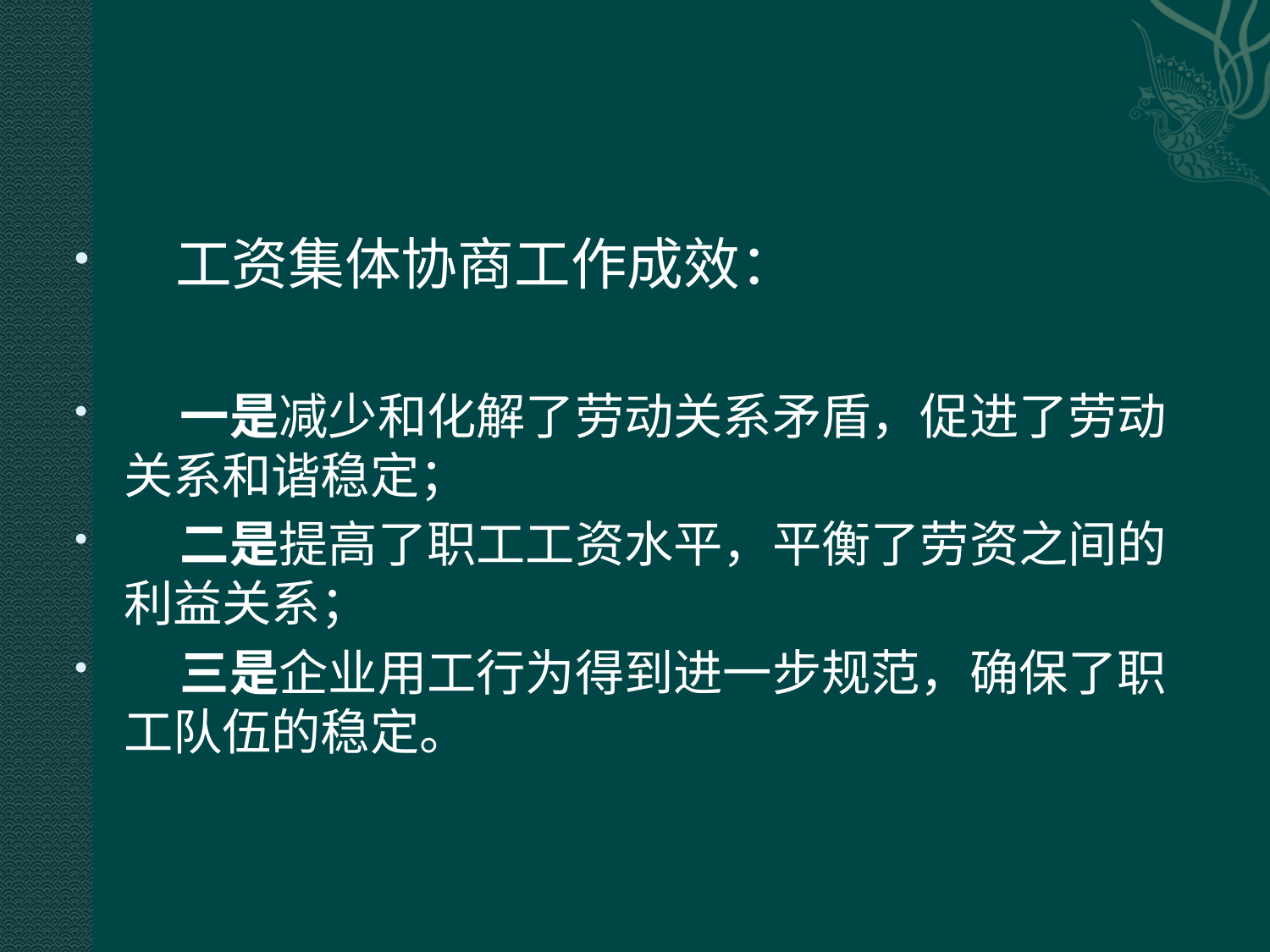

#
   工资集体协商工作成效：

    一是减少和化解了劳动关系矛盾，促进了劳动关系和谐稳定；
    二是提高了职工工资水平，平衡了劳资之间的利益关系；
    三是企业用工行为得到进一步规范，确保了职工队伍的稳定。